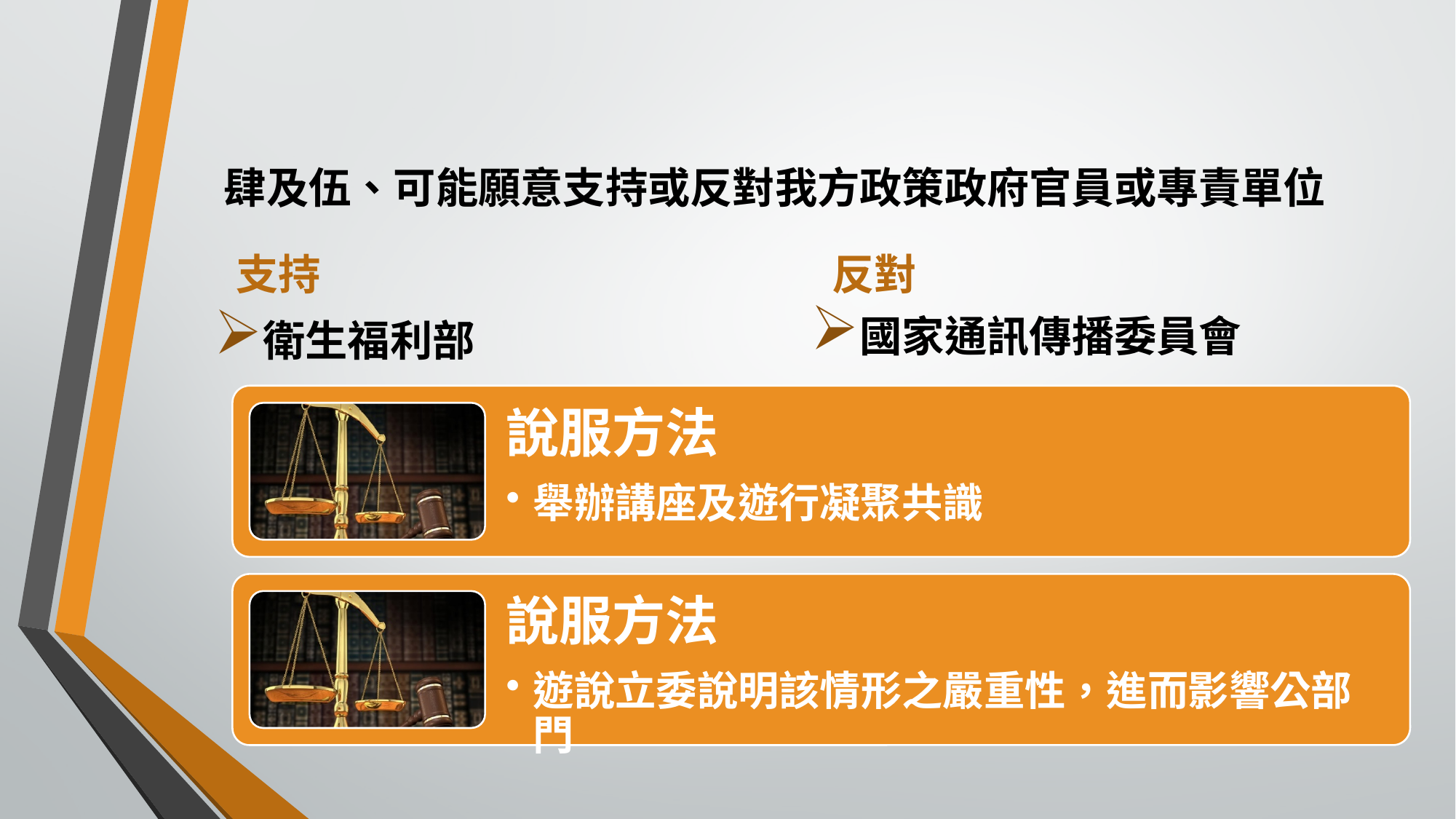

# 肆及伍、可能願意支持或反對我方政策政府官員或專責單位
支持
反對
國家通訊傳播委員會

衛生福利部
說服方法
舉辦講座及遊行凝聚共識
說服方法
遊說立委說明該情形之嚴重性，進而影響公部門